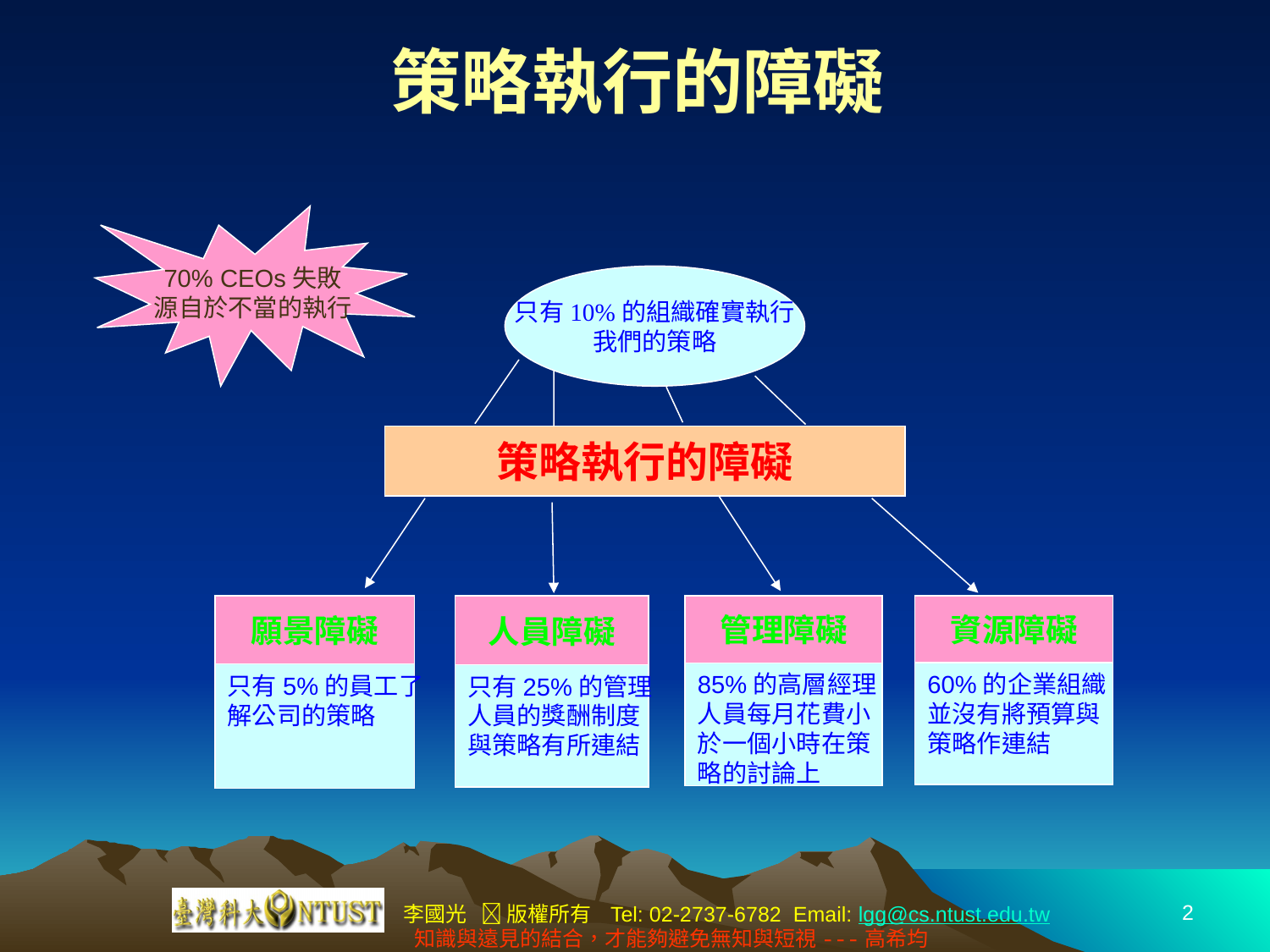

# 策略執行的障礙

70% CEOs失敗
源自於不當的執行

只有10%的組織確實執行
我們的策略

策略執行的障礙

願景障礙
只有5%的員工了
解公司的策略
人員障礙
管理障礙
85%的高層經理
人員每月花費小
於一個小時在策
略的討論上
資源障礙
60%的企業組織
並沒有將預算與
策略作連結
只有25%的管理
人員的獎酬制度
與策略有所連結
2